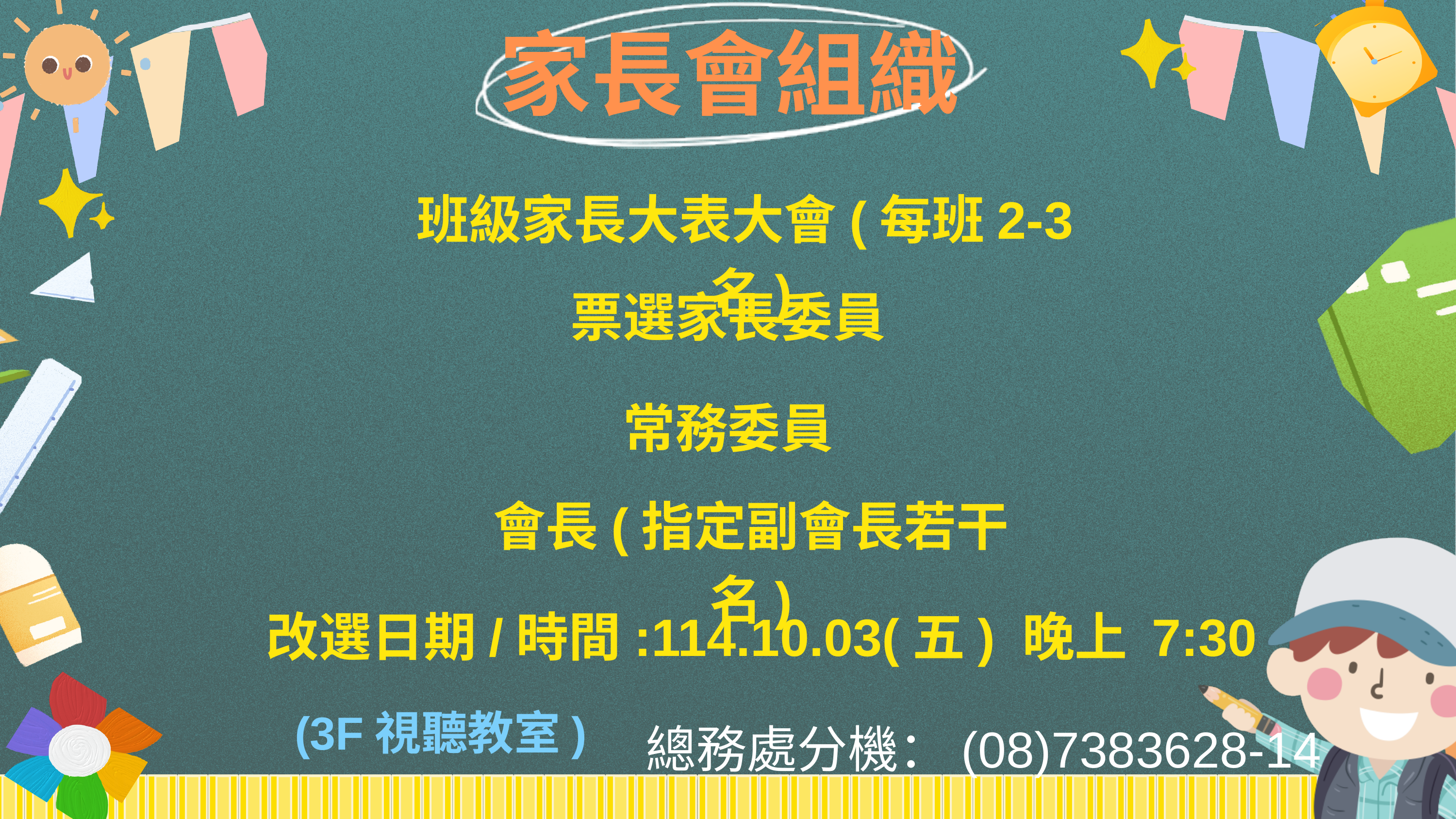

家長會組織

班級家長大表大會(每班2-3名)

票選家長委員

常務委員
會長(指定副會長若干名)

改選日期/時間:114.10.03(五) 晚上 7:30

(3F視聽教室)
總務處分機：(08)7383628-14